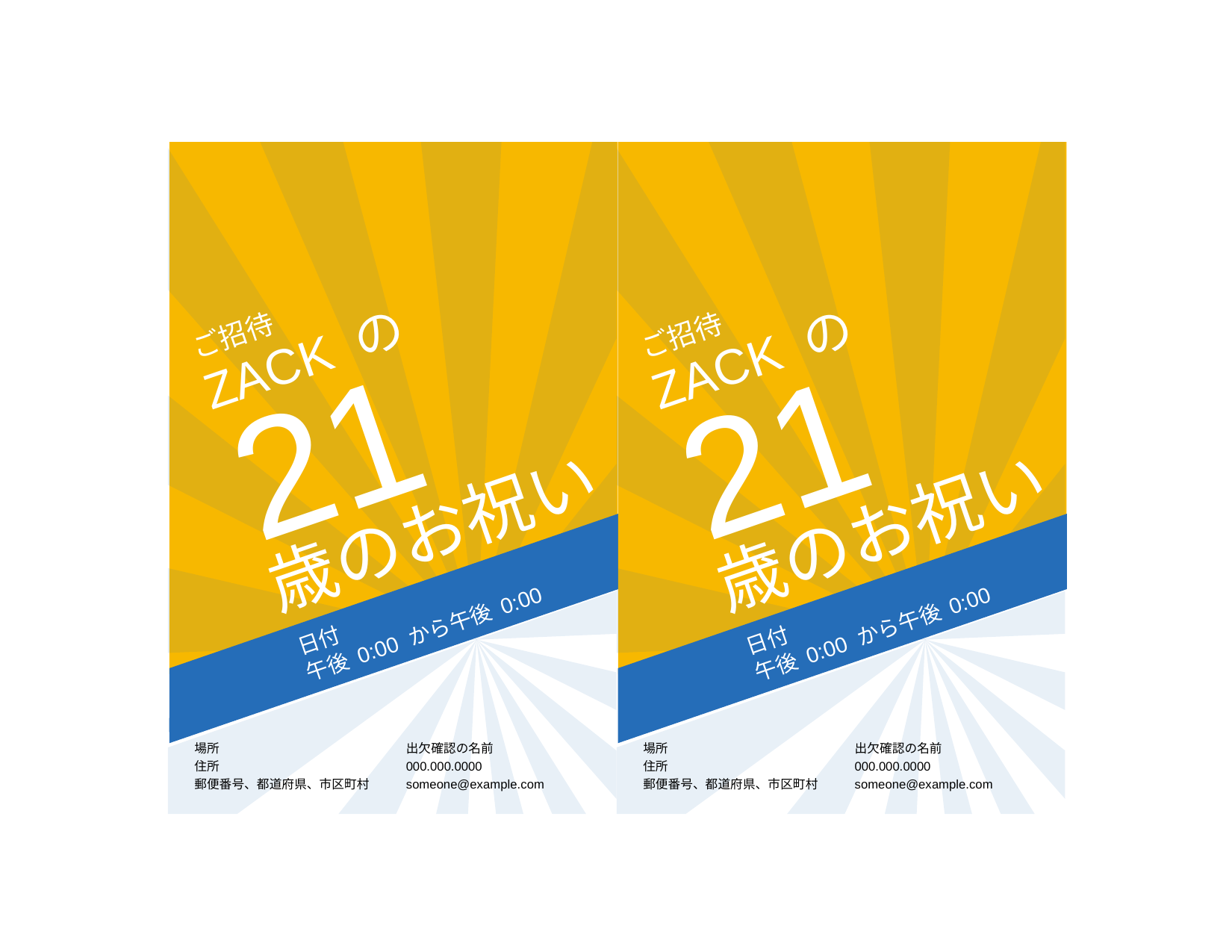

ご招待
ご招待
Zack の
Zack の
21
21
歳のお祝い
歳のお祝い
日付
日付
午後 0:00 から午後 0:00
午後 0:00 から午後 0:00
場所
住所
郵便番号、都道府県、市区町村
出欠確認の名前
000.000.0000
someone@example.com
場所
住所
郵便番号、都道府県、市区町村
出欠確認の名前
000.000.0000
someone@example.com